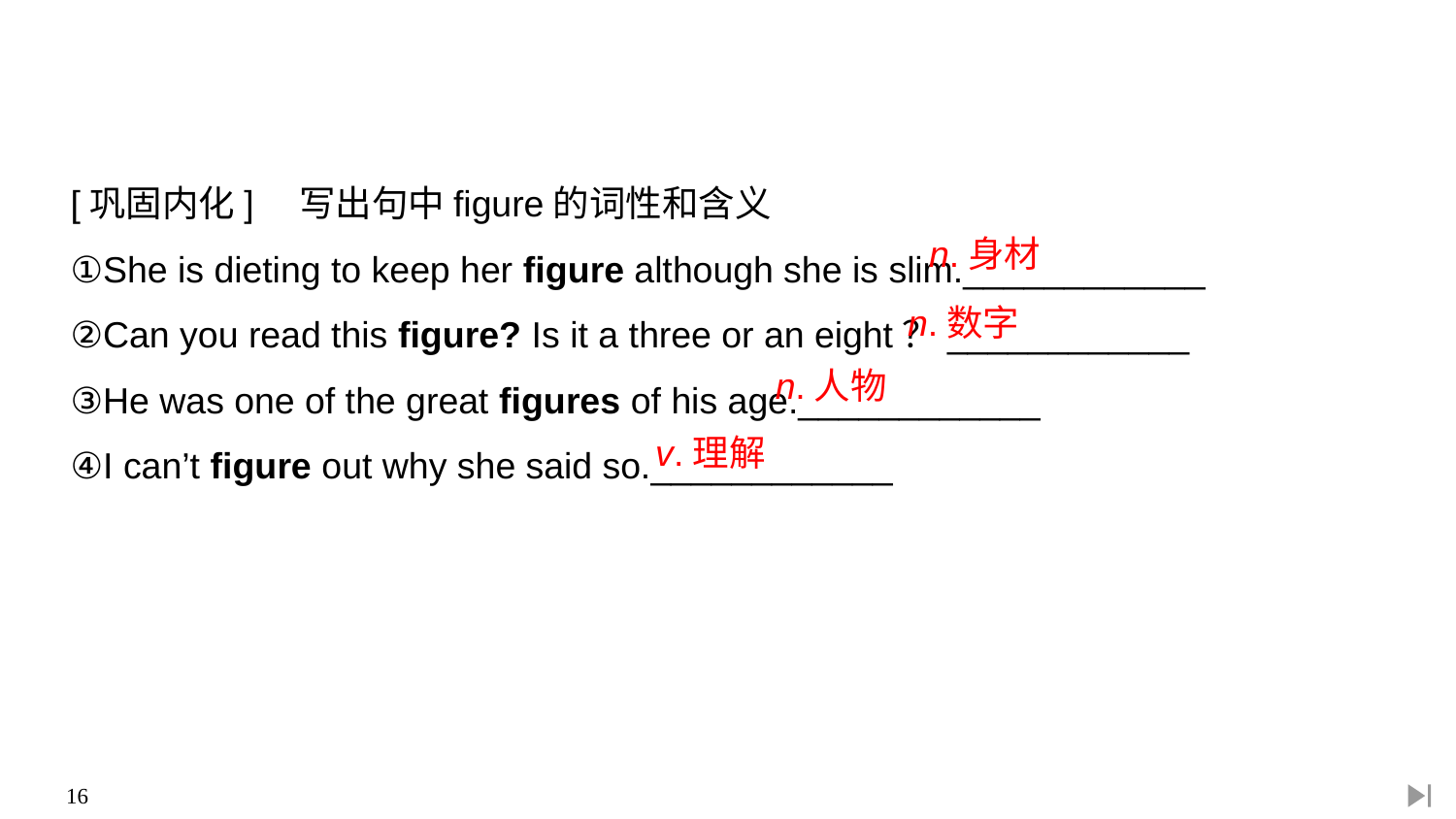

[巩固内化]　写出句中figure的词性和含义
①She is dieting to keep her figure although she is slim.____________
②Can you read this figure? Is it a three or an eight？____________
③He was one of the great figures of his age.____________
④I can’t figure out why she said so.____________
n.身材
n.数字
n.人物
v.理解